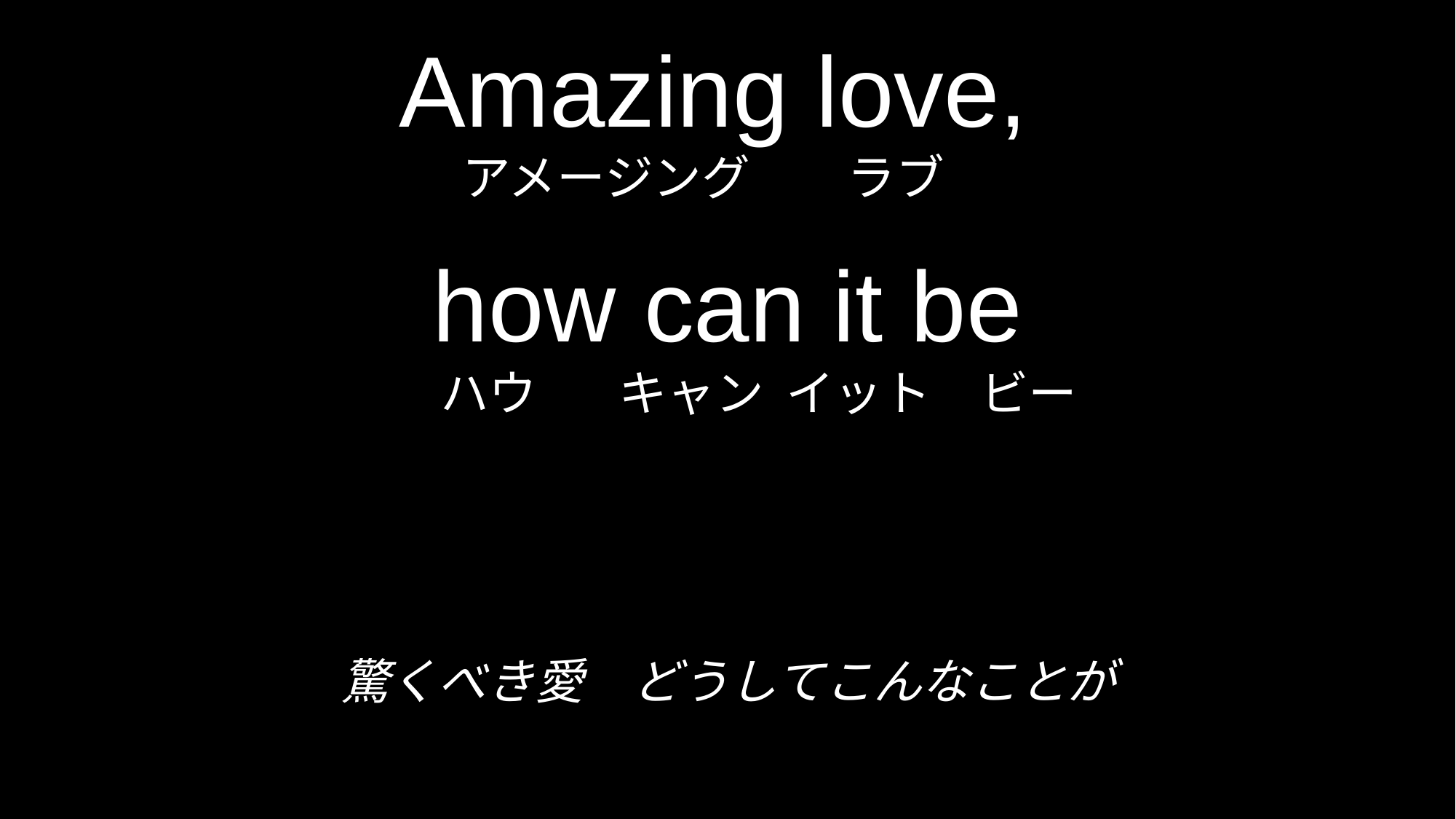

# Amazing love, アメージング　　ラブ　 how can it be
ハウ　   キャン  イット　ビー
驚くべき愛　どうしてこんなことが